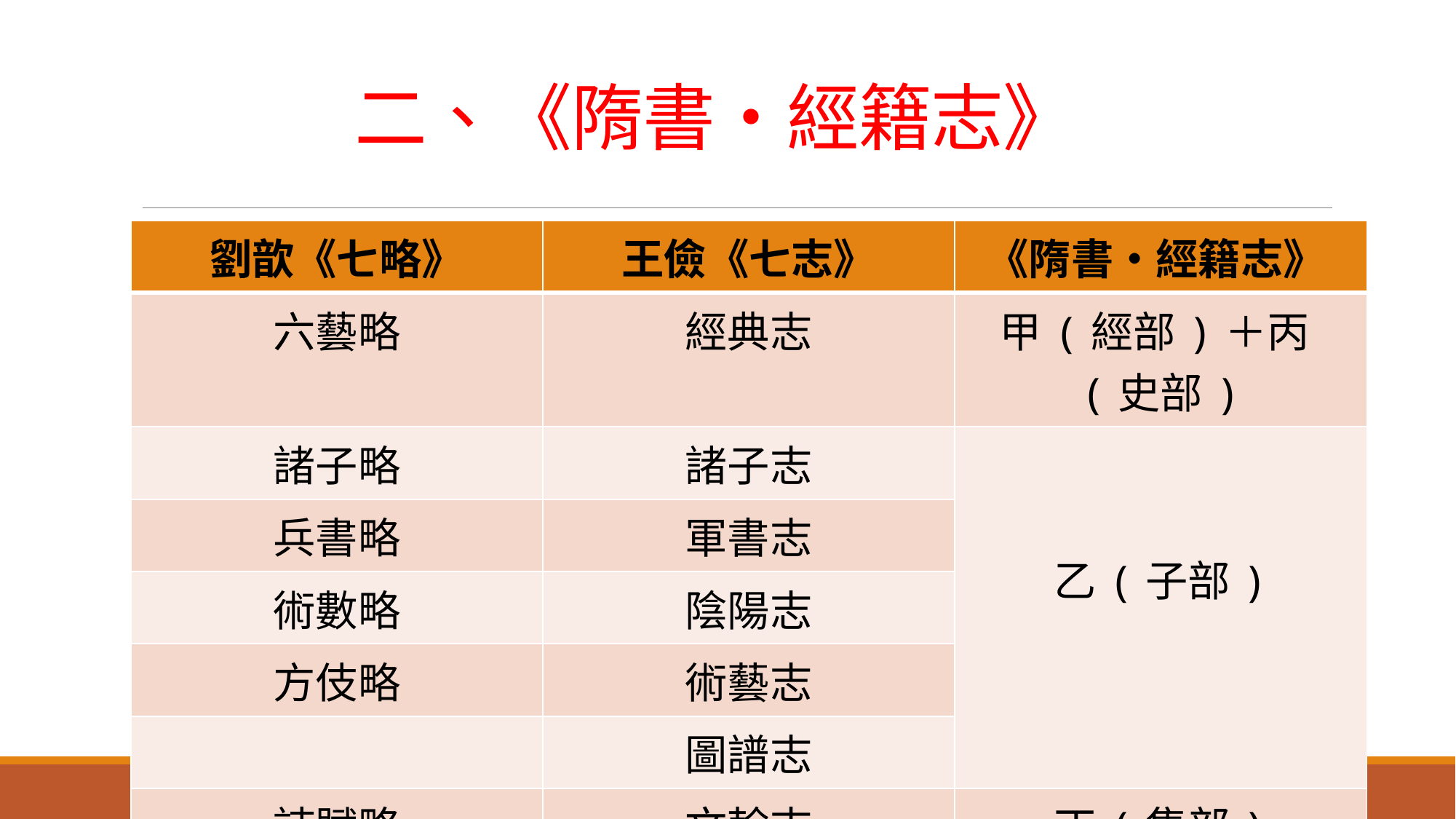

# 二、《隋書‧經籍志》
| 劉歆《七略》 | 王儉《七志》 | 《隋書‧經籍志》 |
| --- | --- | --- |
| 六藝略 | 經典志 | 甲(經部)＋丙(史部) |
| 諸子略 | 諸子志 | 乙(子部) |
| 兵書略 | 軍書志 |  |
| 術數略 | 陰陽志 |  |
| 方伎略 | 術藝志 |  |
|  | 圖譜志 |  |
| 詩賦略 | 文翰志 | 丁(集部) |